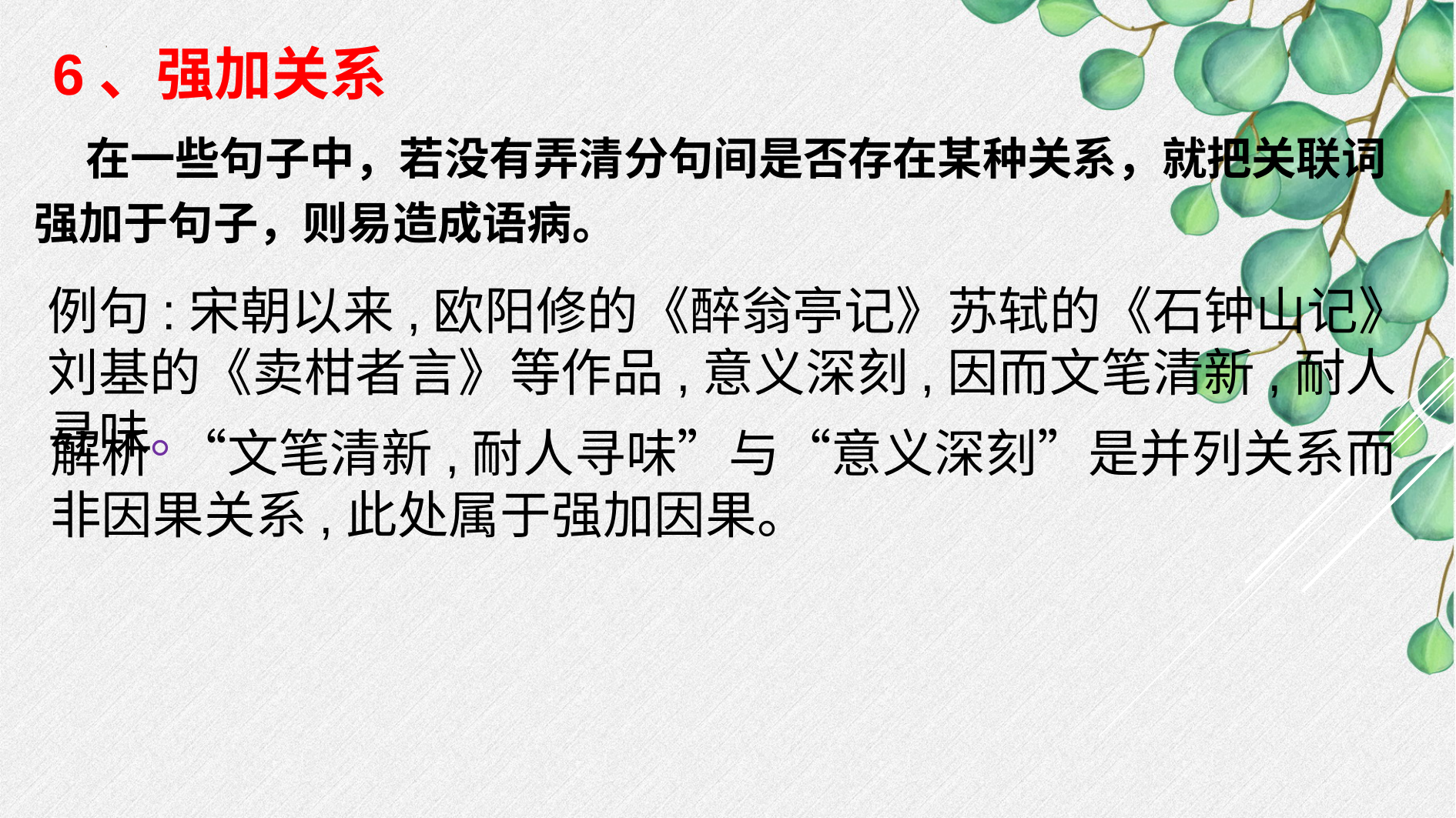

6、强加关系
    在一些句子中，若没有弄清分句间是否存在某种关系，就把关联词强加于句子，则易造成语病。
例句:宋朝以来,欧阳修的《醉翁亭记》苏轼的《石钟山记》刘基的《卖柑者言》等作品,意义深刻,因而文笔清新,耐人寻味。
解析  “文笔清新,耐人寻味”与“意义深刻”是并列关系而非因果关系,此处属于强加因果。